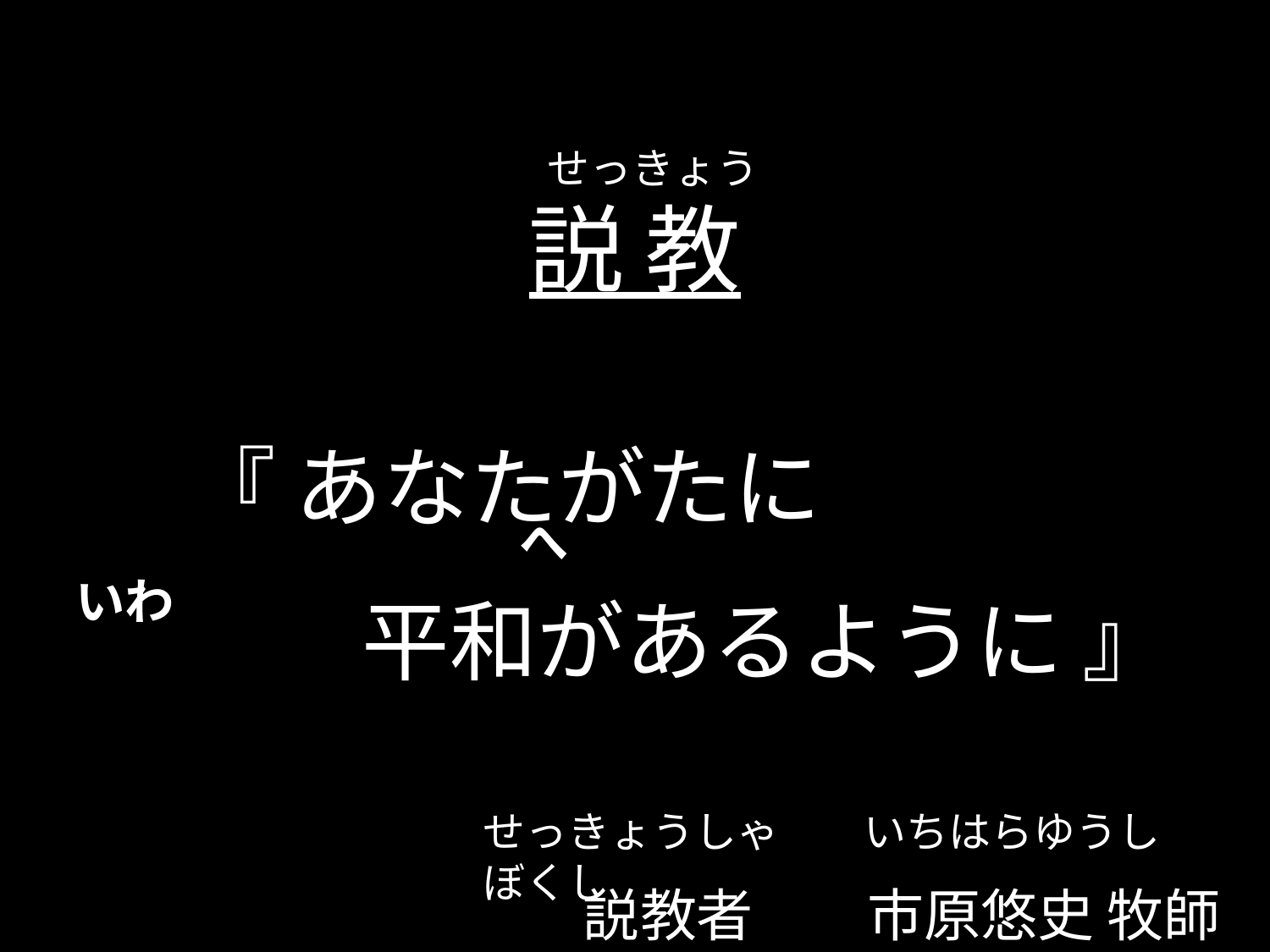

せっきょう
# 説 教
　　『 あなたがたに
　　　平和があるように 』

　　　　　　　　　　　　説教者　　市原悠史 牧師
　　　　　　　　　へいわ
　せっきょうしゃ　　いちはらゆうし　ぼくし